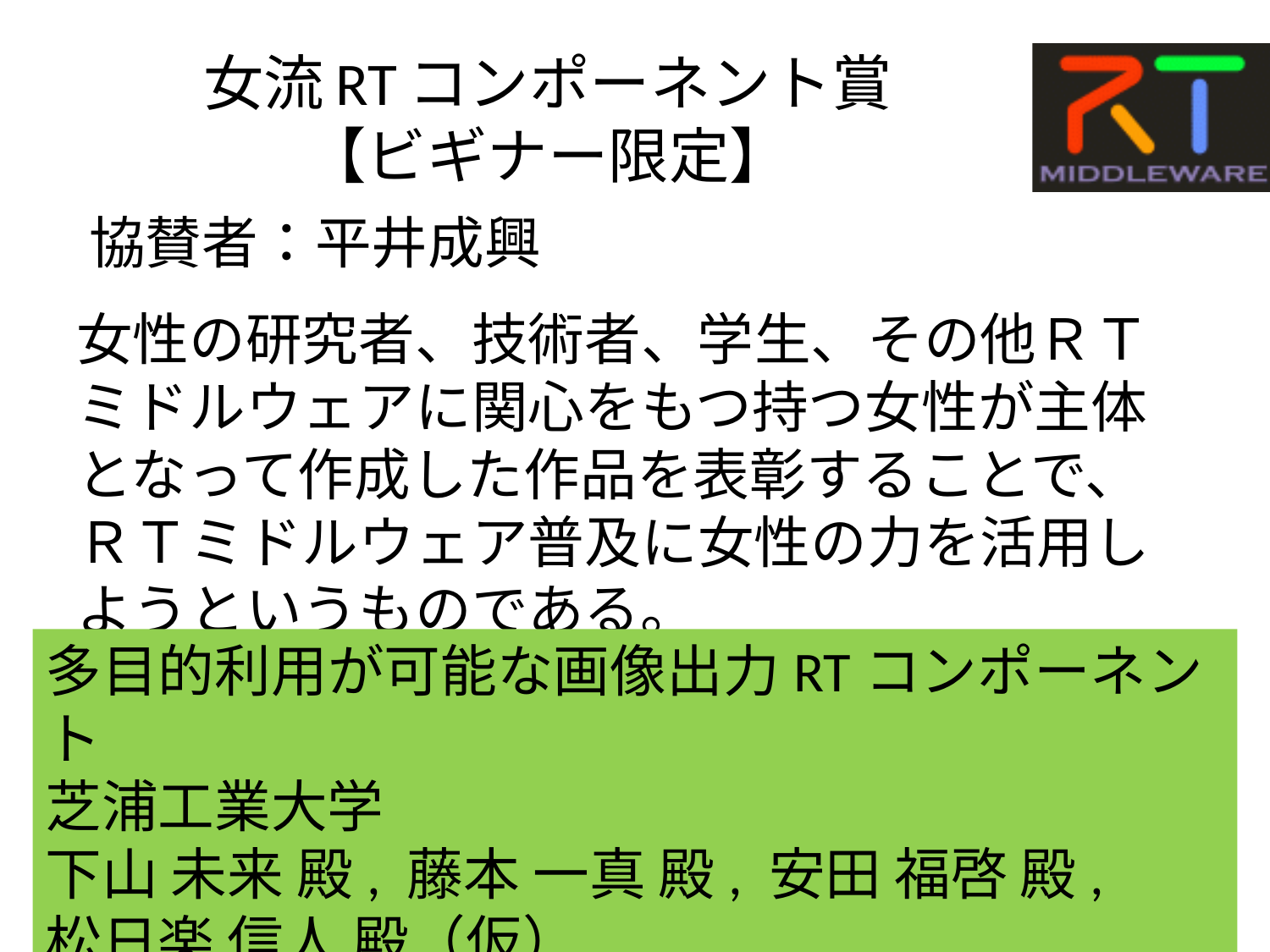

# 女流RTコンポーネント賞 【ビギナー限定】
協賛者：平井成興
女性の研究者、技術者、学生、その他ＲＴミドルウェアに関心をもつ持つ女性が主体となって作成した作品を表彰することで、ＲＴミドルウェア普及に女性の力を活用しようというものである。
多目的利用が可能な画像出力RTコンポーネント
芝浦工業大学
下山 未来 殿, 藤本 一真 殿, 安田 福啓 殿,
松日楽 信人 殿（仮）